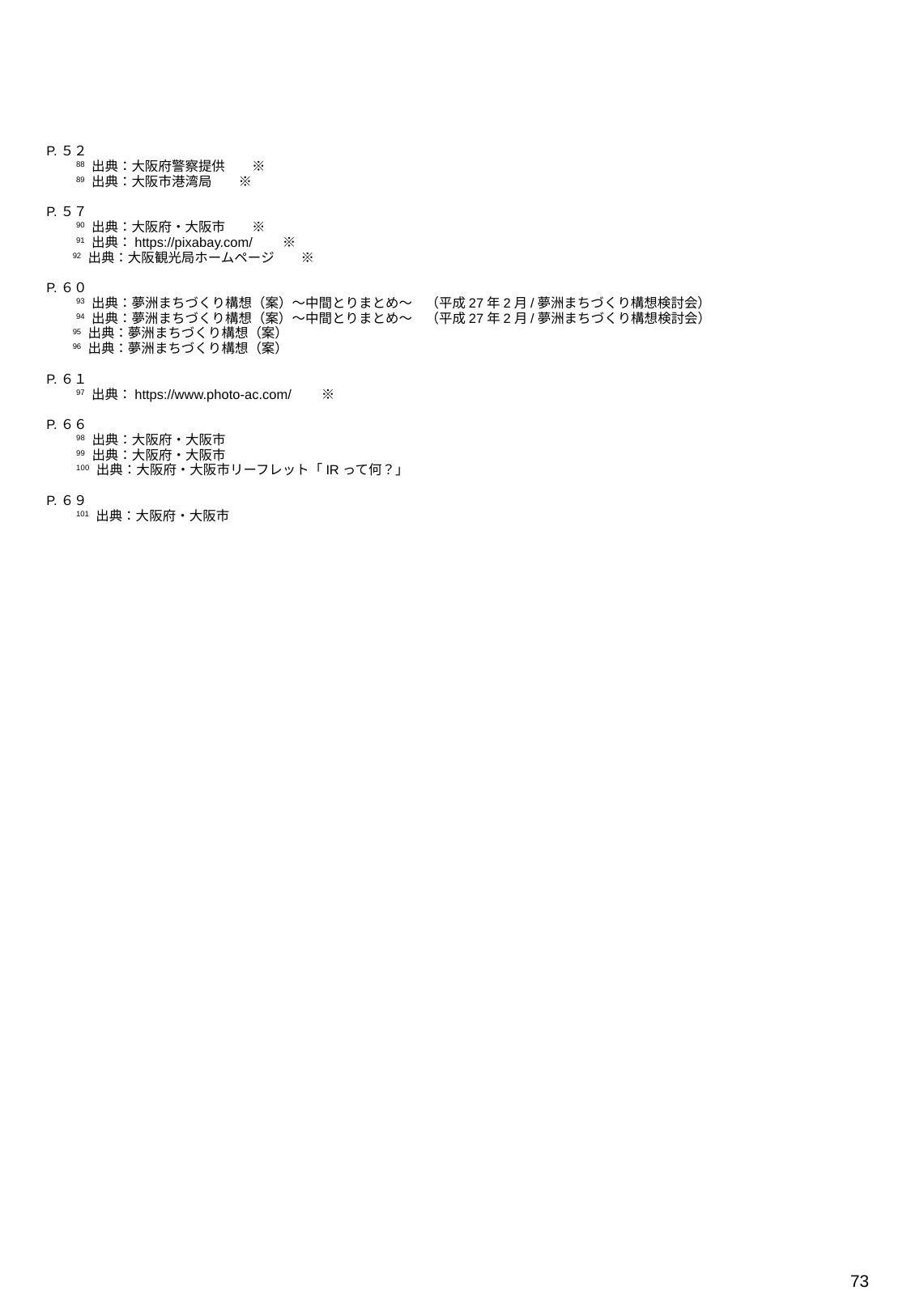

P.５２
　　88 出典：大阪府警察提供　　※
　　89 出典：大阪市港湾局　　※

P.５７
　　90 出典：大阪府・大阪市　　※
　　91 出典：https://pixabay.com/　　※
　　　92 出典：大阪観光局ホームページ　　※

P.６０
　　93 出典：夢洲まちづくり構想（案）～中間とりまとめ～　（平成27年2月/夢洲まちづくり構想検討会）
　　94 出典：夢洲まちづくり構想（案）～中間とりまとめ～　（平成27年2月/夢洲まちづくり構想検討会）
　　　95 出典：夢洲まちづくり構想（案）
　　　96 出典：夢洲まちづくり構想（案）

P.６１
　　97 出典：https://www.photo-ac.com/　　※

P.６６
　　98 出典：大阪府・大阪市
　　99 出典：大阪府・大阪市
　　100 出典：大阪府・大阪市リーフレット「IRって何？」

P.６９
　　101 出典：大阪府・大阪市

73